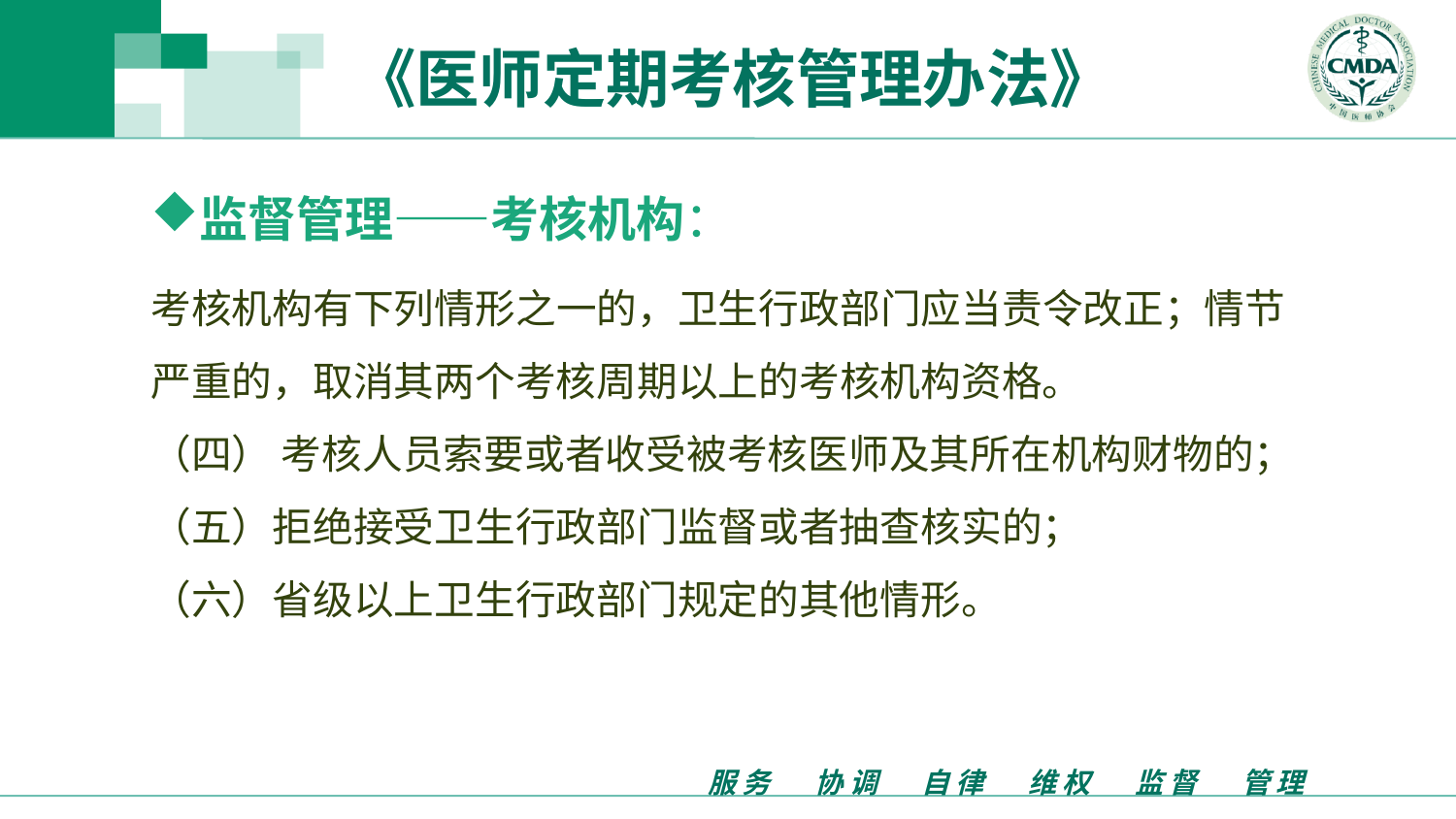

《医师定期考核管理办法》
监督管理——考核机构：
考核机构有下列情形之一的，卫生行政部门应当责令改正；情节严重的，取消其两个考核周期以上的考核机构资格。
（四） 考核人员索要或者收受被考核医师及其所在机构财物的；
（五）拒绝接受卫生行政部门监督或者抽查核实的；
（六）省级以上卫生行政部门规定的其他情形。